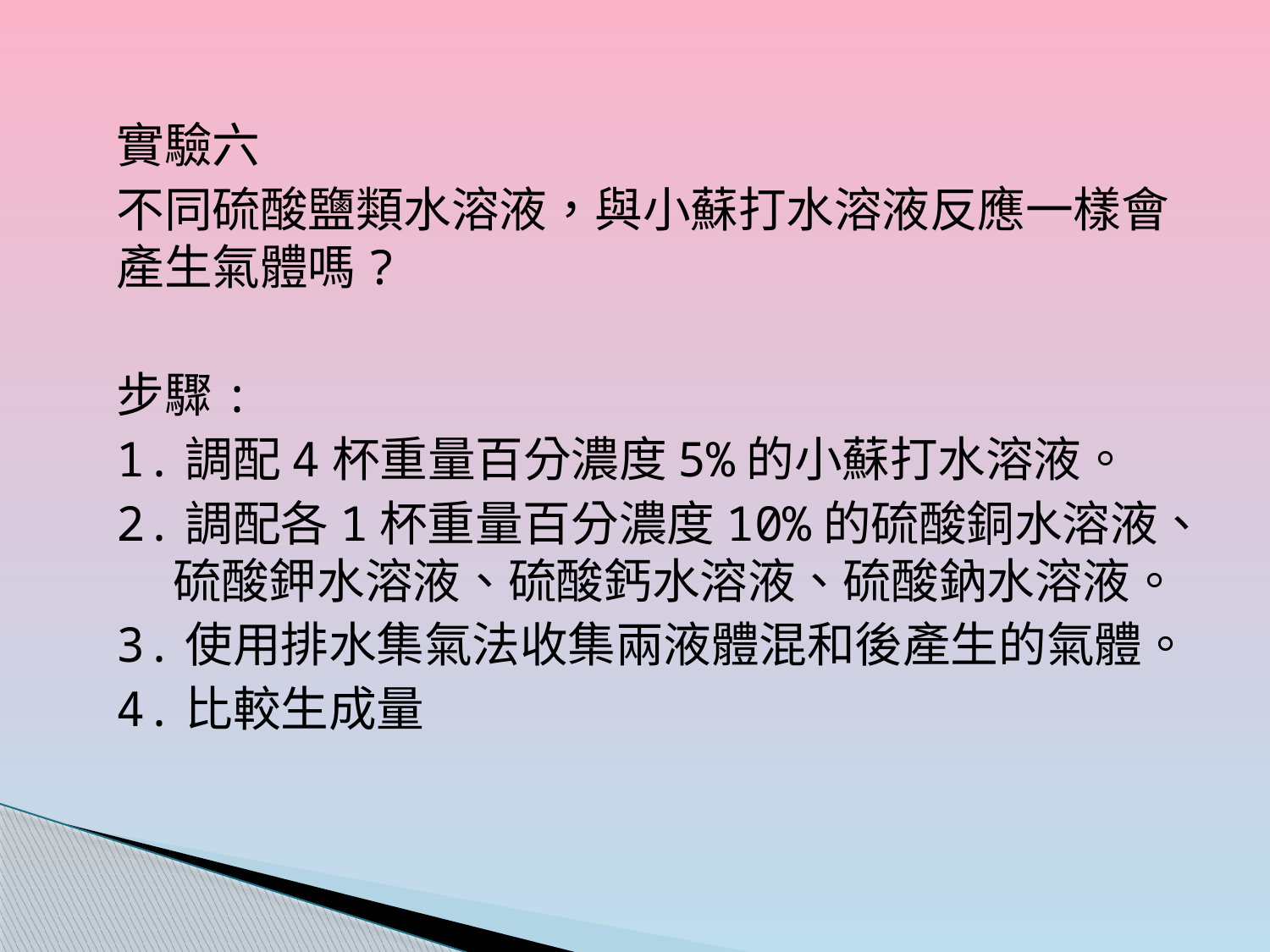

實驗六
不同硫酸鹽類水溶液，與小蘇打水溶液反應一樣會產生氣體嗎?

步驟:
1.調配4杯重量百分濃度5%的小蘇打水溶液。
2.調配各1杯重量百分濃度10%的硫酸銅水溶液、硫酸鉀水溶液、硫酸鈣水溶液、硫酸鈉水溶液。
3.使用排水集氣法收集兩液體混和後產生的氣體。
4.比較生成量